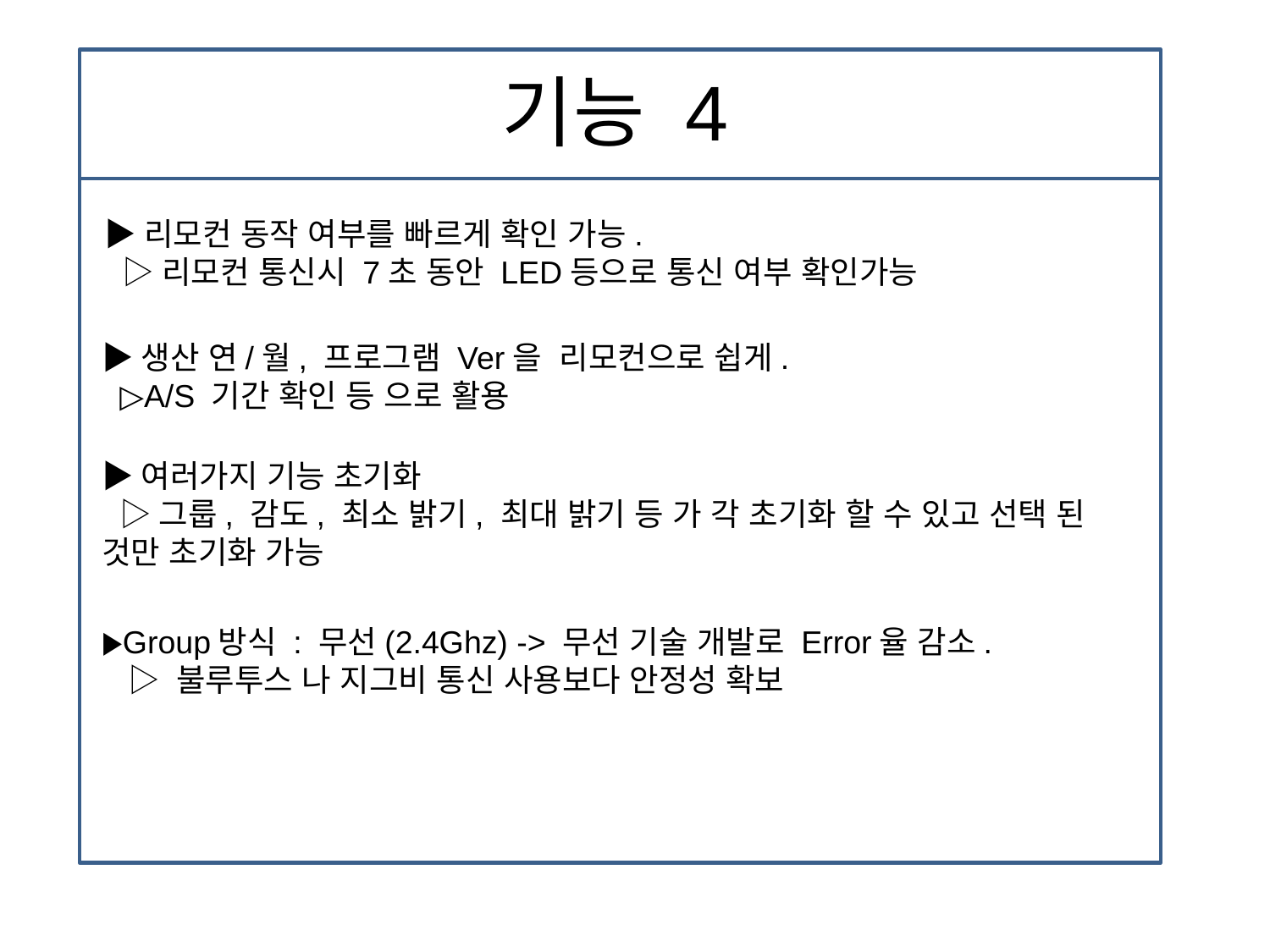

# 기능 4

▶리모컨 동작 여부를 빠르게 확인 가능.
  ▷리모컨 통신시 7초 동안 LED등으로 통신 여부 확인가능
▶생산 연/월, 프로그램 Ver을  리모컨으로 쉽게.
  ▷A/S 기간 확인 등 으로 활용
▶여러가지 기능 초기화
  ▷그룹, 감도, 최소 밝기, 최대 밝기 등 가 각 초기화 할 수 있고 선택 된    것만 초기화 가능
▶Group방식 : 무선(2.4Ghz) -> 무선 기술 개발로 Error율 감소.
   ▷ 불루투스 나 지그비 통신 사용보다 안정성 확보